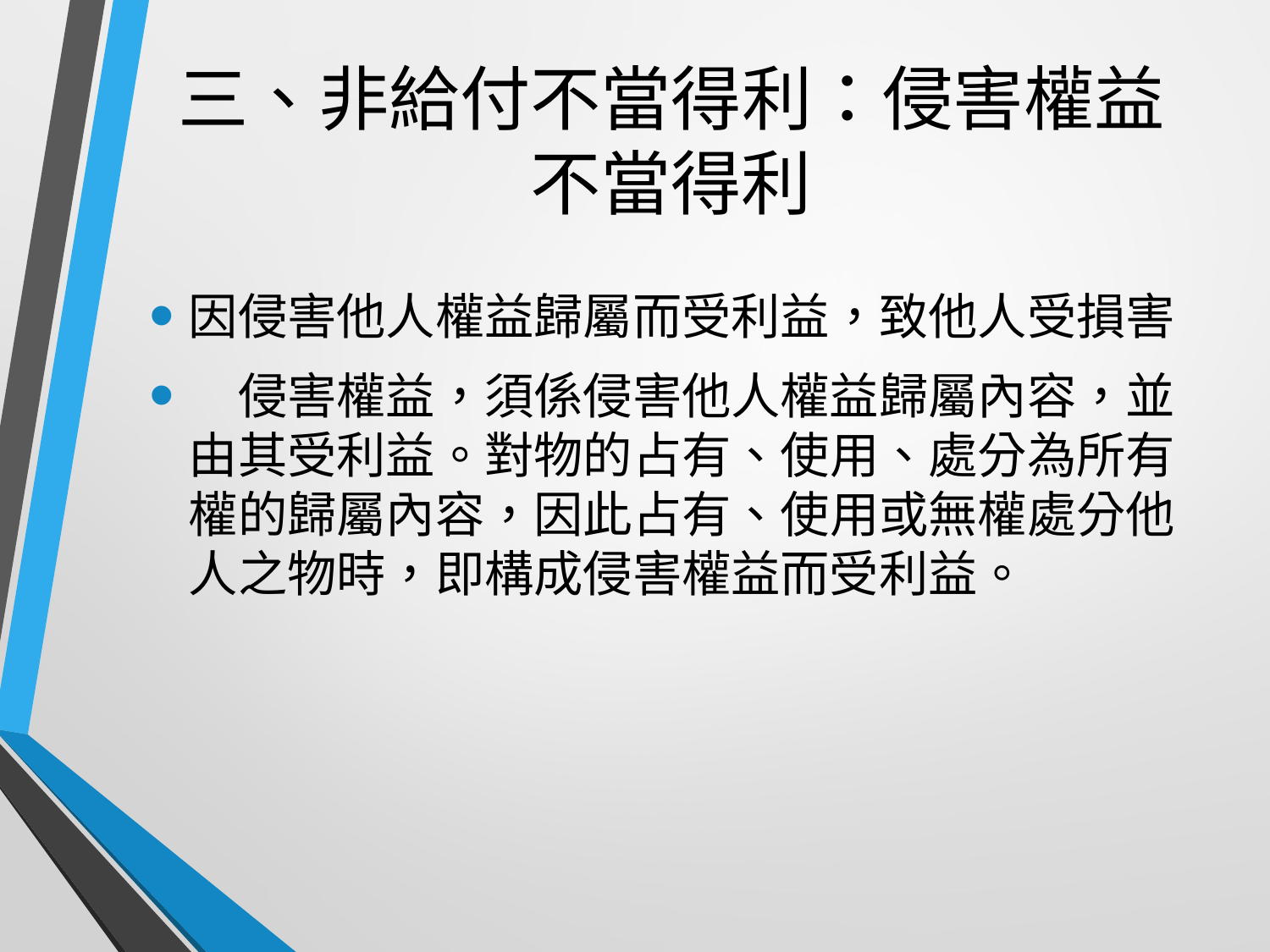

# 三、非給付不當得利：侵害權益不當得利
因侵害他人權益歸屬而受利益，致他人受損害
　侵害權益，須係侵害他人權益歸屬內容，並由其受利益。對物的占有、使用、處分為所有權的歸屬內容，因此占有、使用或無權處分他人之物時，即構成侵害權益而受利益。